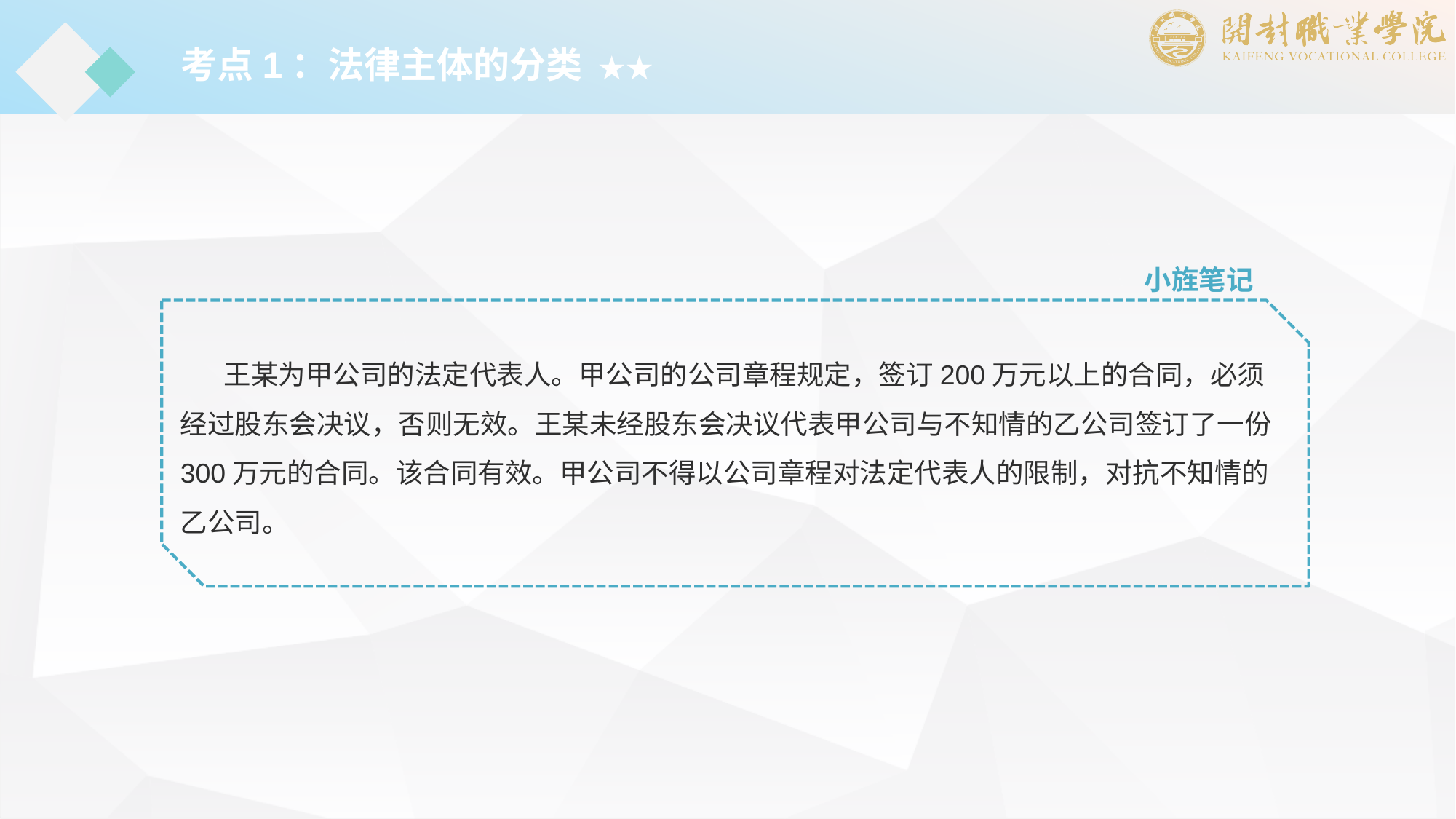

考点1：法律主体的分类  ★★
小旌笔记

      王某为甲公司的法定代表人。甲公司的公司章程规定，签订200万元以上的合同，必须经过股东会决议，否则无效。王某未经股东会决议代表甲公司与不知情的乙公司签订了一份300万元的合同。该合同有效。甲公司不得以公司章程对法定代表人的限制，对抗不知情的乙公司。